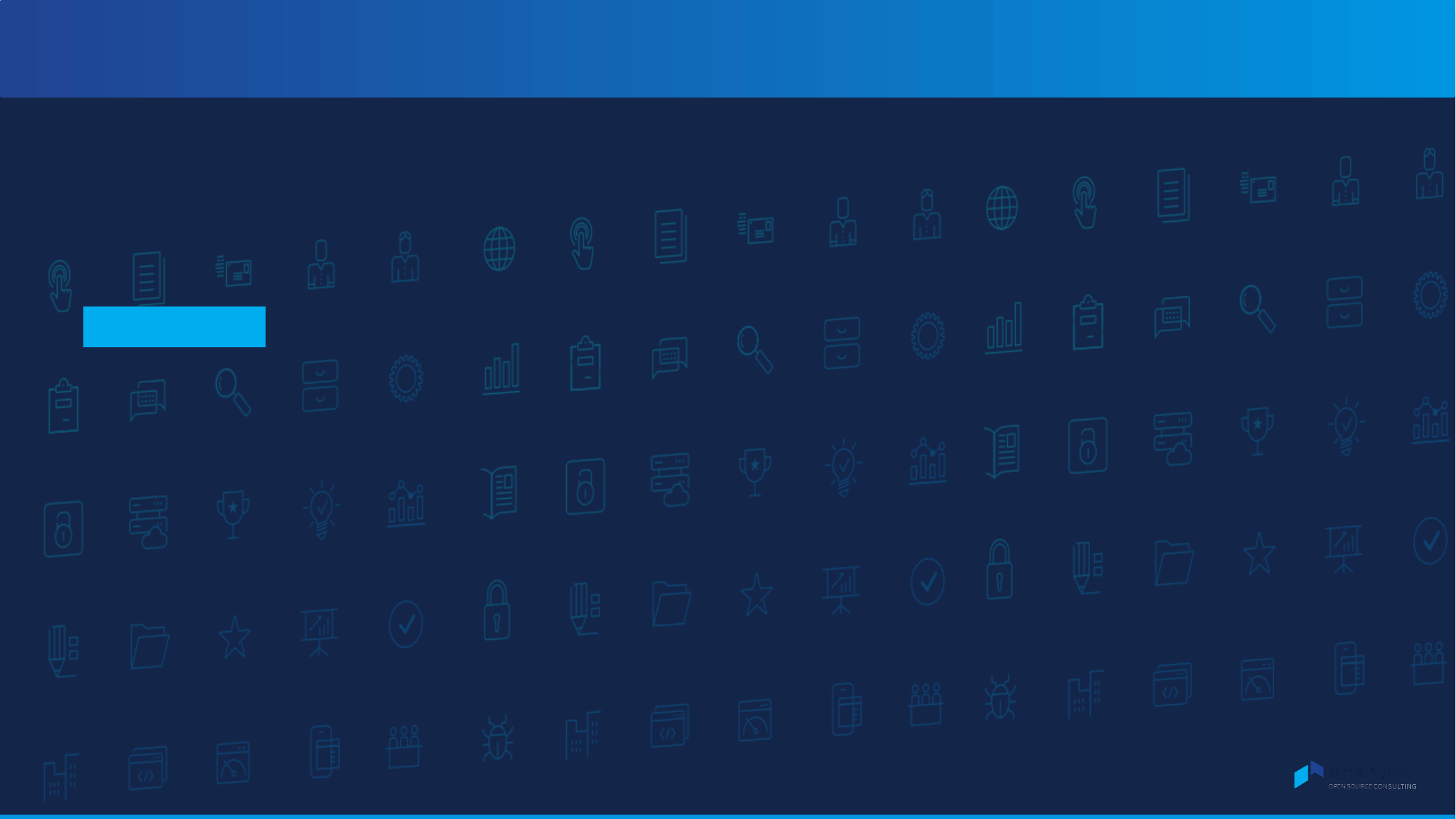

CHAPTER 02
Jenkins를 통한 CI/CD 서비스 구성